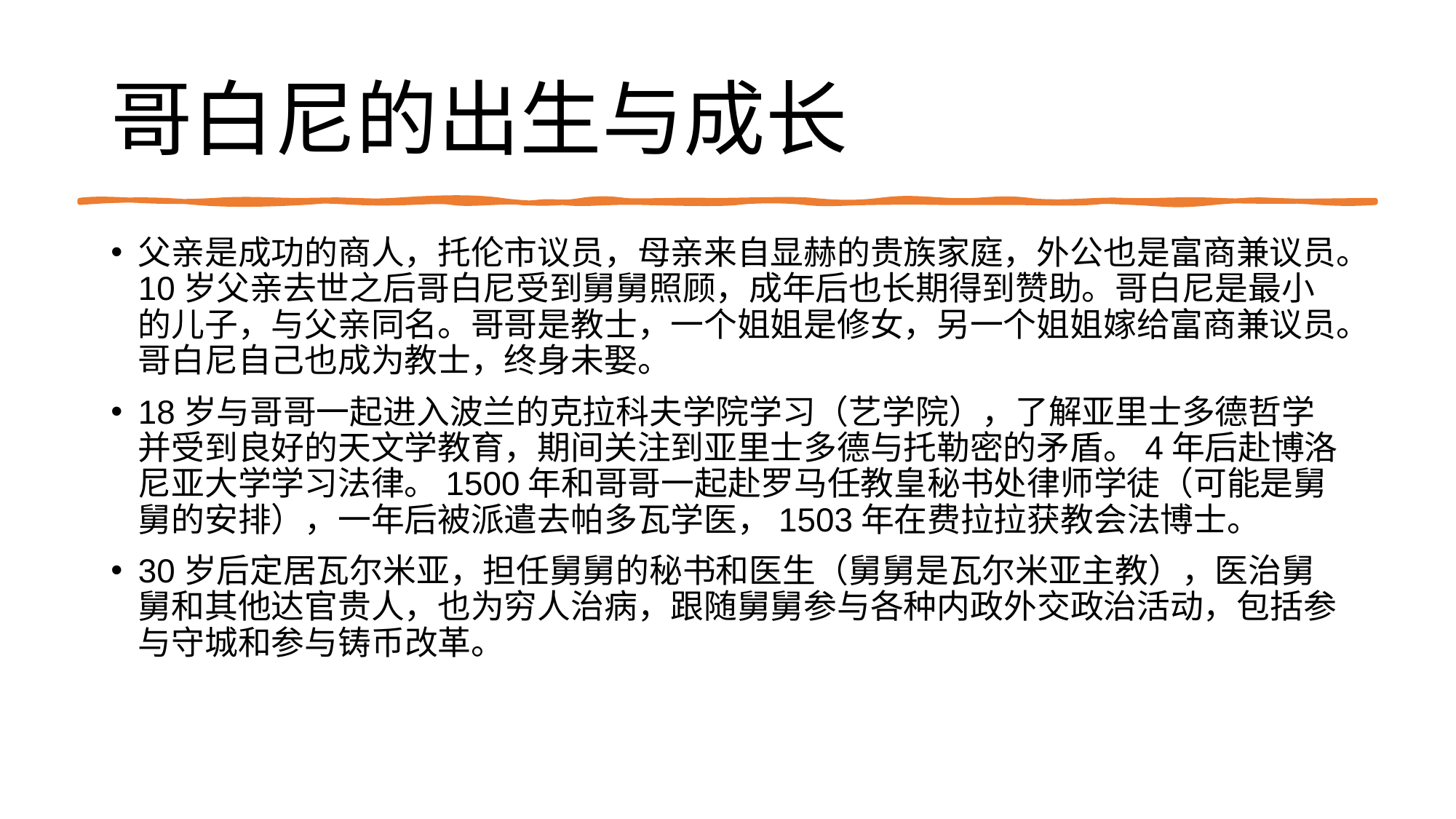

# 哥白尼的出生与成长

父亲是成功的商人，托伦市议员，母亲来自显赫的贵族家庭，外公也是富商兼议员。10岁父亲去世之后哥白尼受到舅舅照顾，成年后也长期得到赞助。哥白尼是最小的儿子，与父亲同名。哥哥是教士，一个姐姐是修女，另一个姐姐嫁给富商兼议员。哥白尼自己也成为教士，终身未娶。
18岁与哥哥一起进入波兰的克拉科夫学院学习（艺学院），了解亚里士多德哲学并受到良好的天文学教育，期间关注到亚里士多德与托勒密的矛盾。4年后赴博洛尼亚大学学习法律。1500年和哥哥一起赴罗马任教皇秘书处律师学徒（可能是舅舅的安排），一年后被派遣去帕多瓦学医，1503年在费拉拉获教会法博士。
30岁后定居瓦尔米亚，担任舅舅的秘书和医生（舅舅是瓦尔米亚主教），医治舅舅和其他达官贵人，也为穷人治病，跟随舅舅参与各种内政外交政治活动，包括参与守城和参与铸币改革。